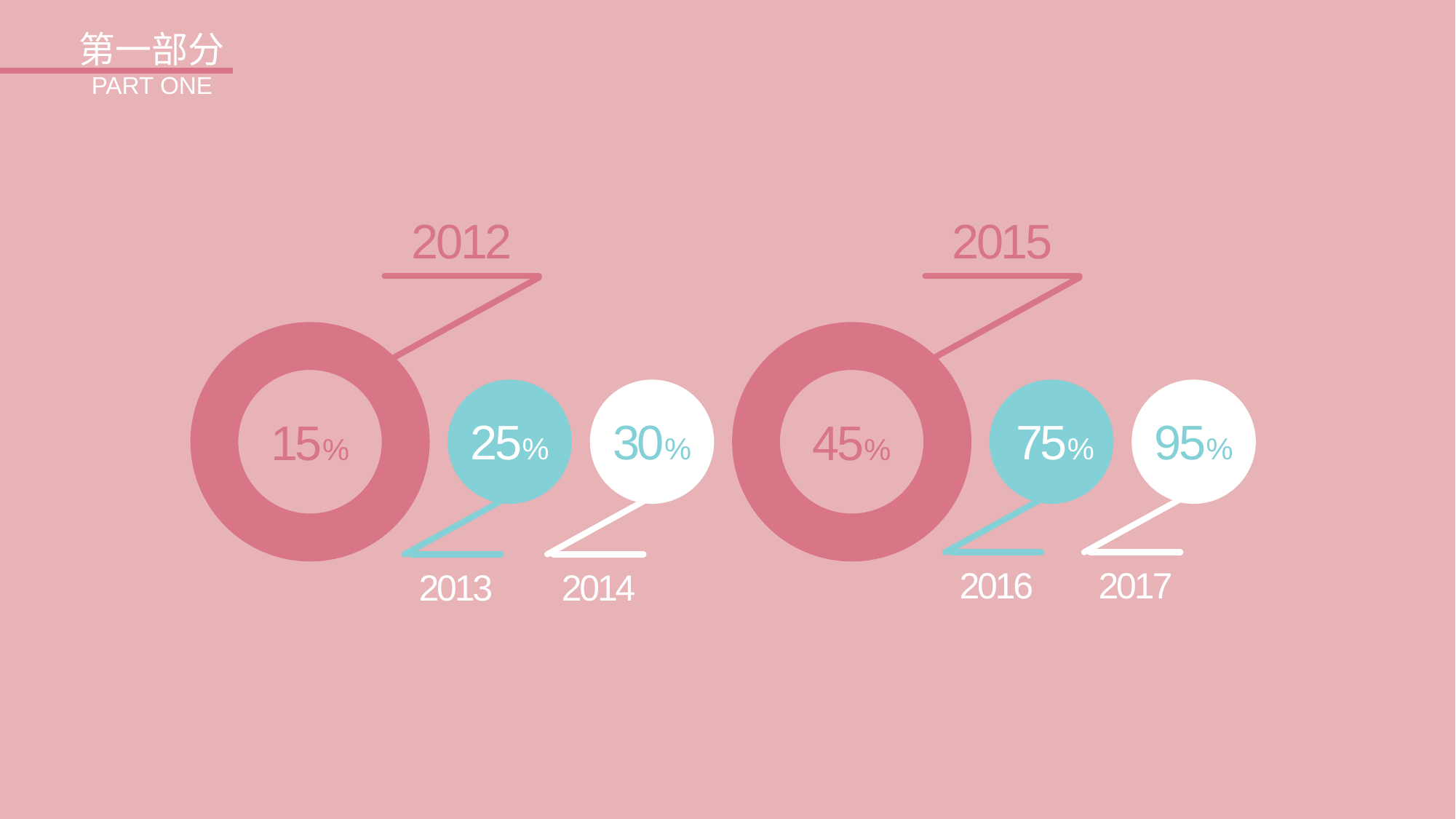

第一部分
PART ONE
2012
2015

75%
95%
25%
30%
15%
45%
2016
2017
2013
2014